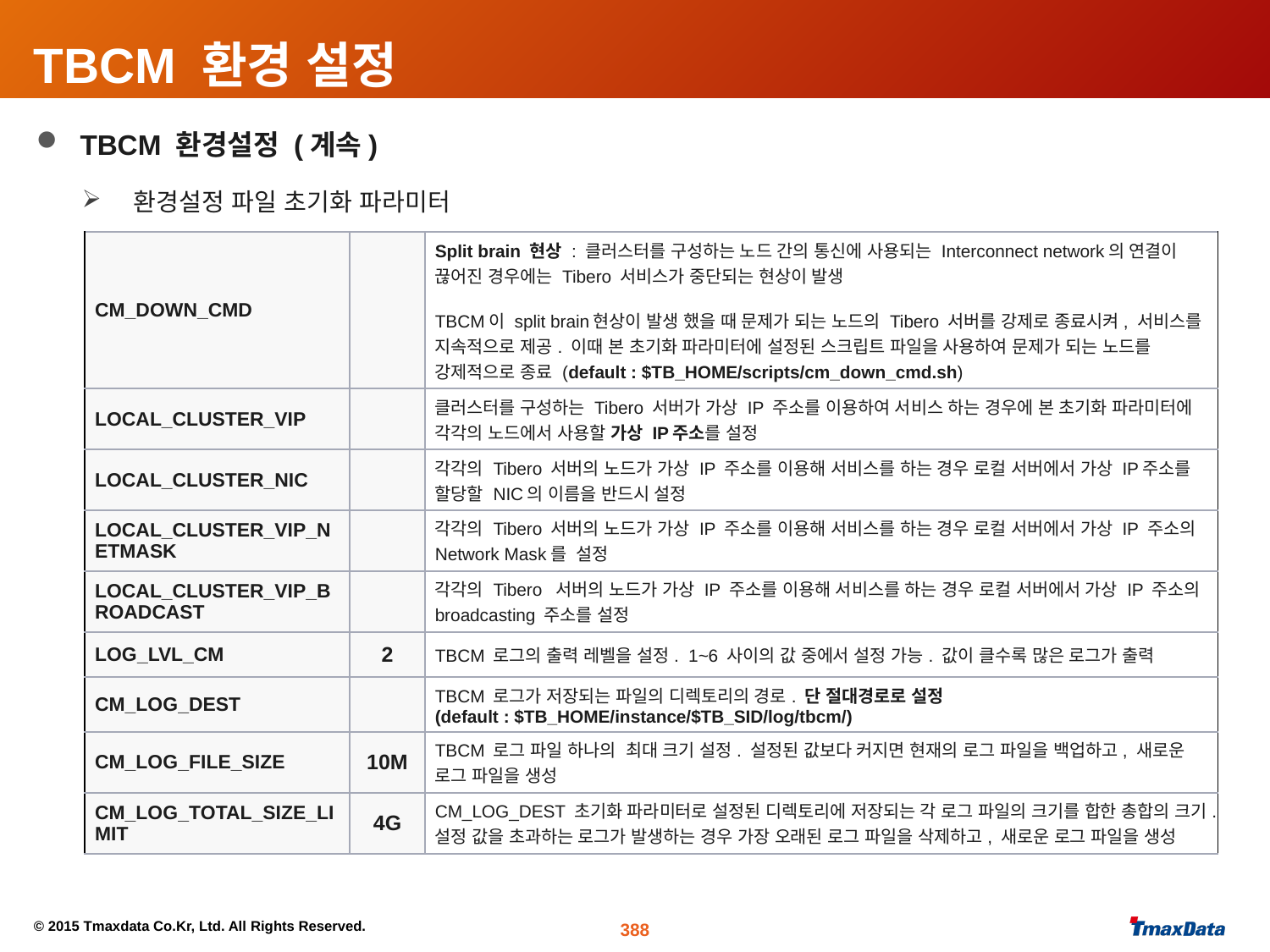

TBCM 환경 설정
  TBCM 환경설정 (계속)

 환경설정 파일 초기화 파라미터
| CM\_DOWN\_CMD |  | Split brain 현상 : 클러스터를 구성하는 노드 간의 통신에 사용되는 Interconnect network의 연결이 끊어진 경우에는 Tibero 서비스가 중단되는 현상이 발생 TBCM이 split brain현상이 발생 했을 때 문제가 되는 노드의 Tibero 서버를 강제로 종료시켜, 서비스를 지속적으로 제공. 이때 본 초기화 파라미터에 설정된 스크립트 파일을 사용하여 문제가 되는 노드를 강제적으로 종료 (default : $TB\_HOME/scripts/cm\_down\_cmd.sh) |
| --- | --- | --- |
| LOCAL\_CLUSTER\_VIP |  | 클러스터를 구성하는 Tibero 서버가 가상 IP 주소를 이용하여 서비스 하는 경우에 본 초기화 파라미터에 각각의 노드에서 사용할 가상 IP주소를 설정 |
| LOCAL\_CLUSTER\_NIC |  | 각각의 Tibero 서버의 노드가 가상 IP 주소를 이용해 서비스를 하는 경우 로컬 서버에서 가상 IP주소를 할당할 NIC의 이름을 반드시 설정 |
| LOCAL\_CLUSTER\_VIP\_NETMASK |  | 각각의 Tibero 서버의 노드가 가상 IP 주소를 이용해 서비스를 하는 경우 로컬 서버에서 가상 IP 주소의 Network Mask를 설정 |
| LOCAL\_CLUSTER\_VIP\_BROADCAST |  | 각각의 Tibero 서버의 노드가 가상 IP 주소를 이용해 서비스를 하는 경우 로컬 서버에서 가상 IP 주소의 broadcasting 주소를 설정 |
| LOG\_LVL\_CM | 2 | TBCM 로그의 출력 레벨을 설정. 1~6 사이의 값 중에서 설정 가능. 값이 클수록 많은 로그가 출력 |
| CM\_LOG\_DEST |  | TBCM 로그가 저장되는 파일의 디렉토리의 경로. 단 절대경로로 설정 (default : $TB\_HOME/instance/$TB\_SID/log/tbcm/) |
| CM\_LOG\_FILE\_SIZE | 10M | TBCM 로그 파일 하나의 최대 크기 설정. 설정된 값보다 커지면 현재의 로그 파일을 백업하고, 새로운 로그 파일을 생성 |
| CM\_LOG\_TOTAL\_SIZE\_LIMIT | 4G | CM\_LOG\_DEST 초기화 파라미터로 설정된 디렉토리에 저장되는 각 로그 파일의 크기를 합한 총합의 크기. 설정 값을 초과하는 로그가 발생하는 경우 가장 오래된 로그 파일을 삭제하고, 새로운 로그 파일을 생성 |